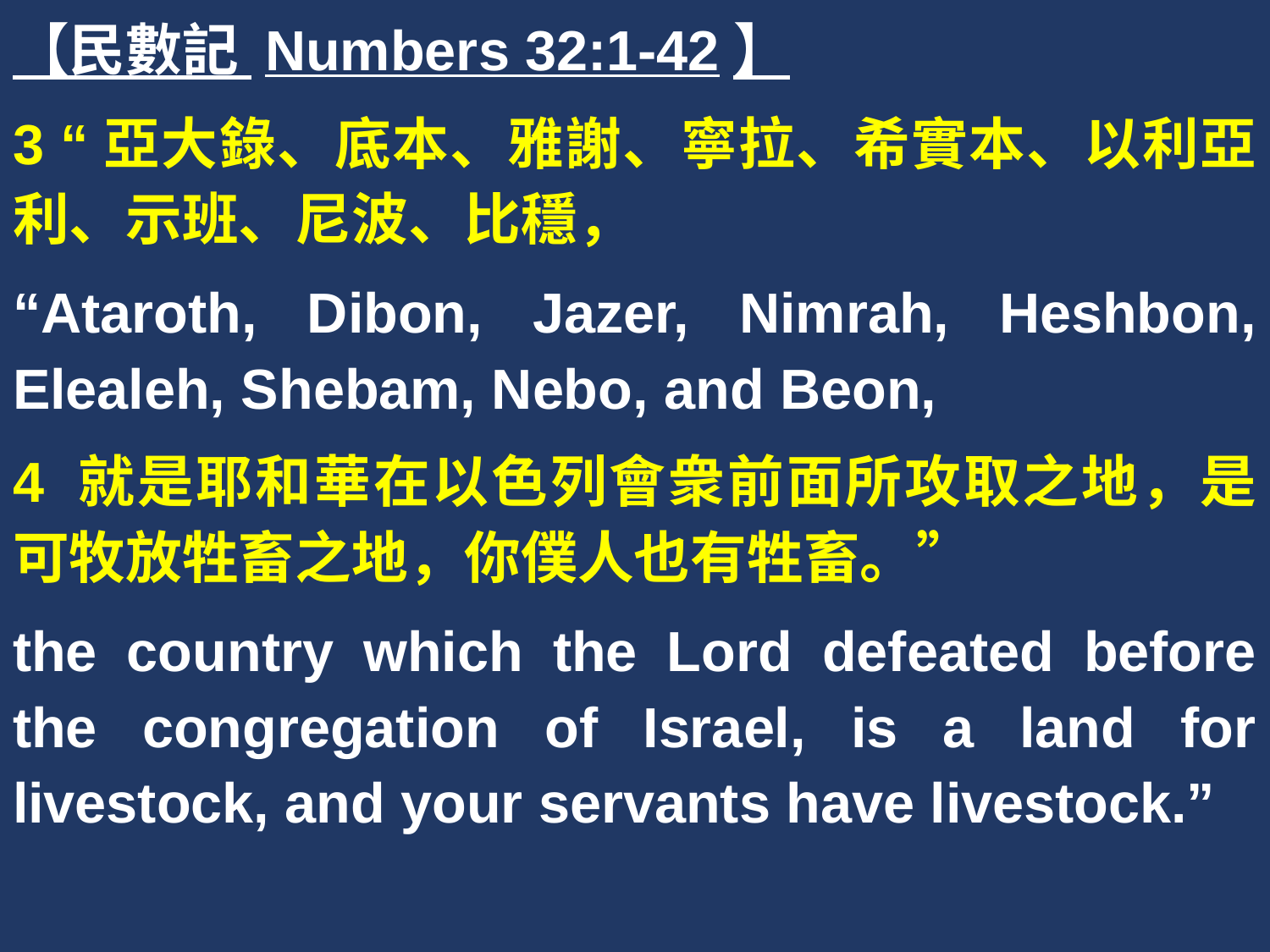

【民數記 Numbers 32:1-42】
3 “亞大錄、底本、雅謝、寧拉、希實本、以利亞利、示班、尼波、比穩，
“Ataroth, Dibon, Jazer, Nimrah, Heshbon, Elealeh, Shebam, Nebo, and Beon,
4 就是耶和華在以色列會衆前面所攻取之地，是可牧放牲畜之地，你僕人也有牲畜。”
the country which the Lord defeated before the congregation of Israel, is a land for livestock, and your servants have livestock.”